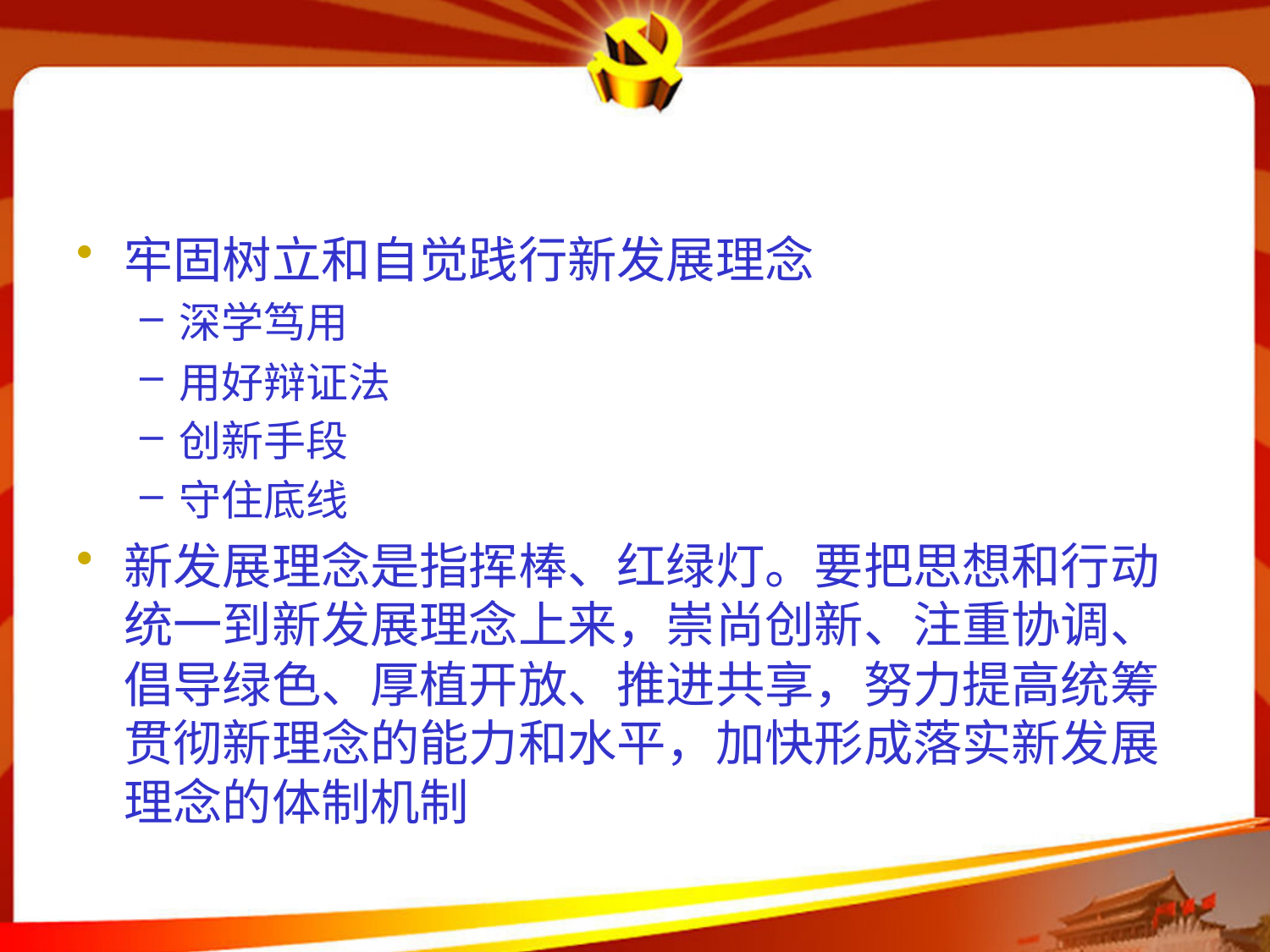

#
牢固树立和自觉践行新发展理念
深学笃用
用好辩证法
创新手段
守住底线
新发展理念是指挥棒、红绿灯。要把思想和行动统一到新发展理念上来，崇尚创新、注重协调、倡导绿色、厚植开放、推进共享，努力提高统筹贯彻新理念的能力和水平，加快形成落实新发展理念的体制机制